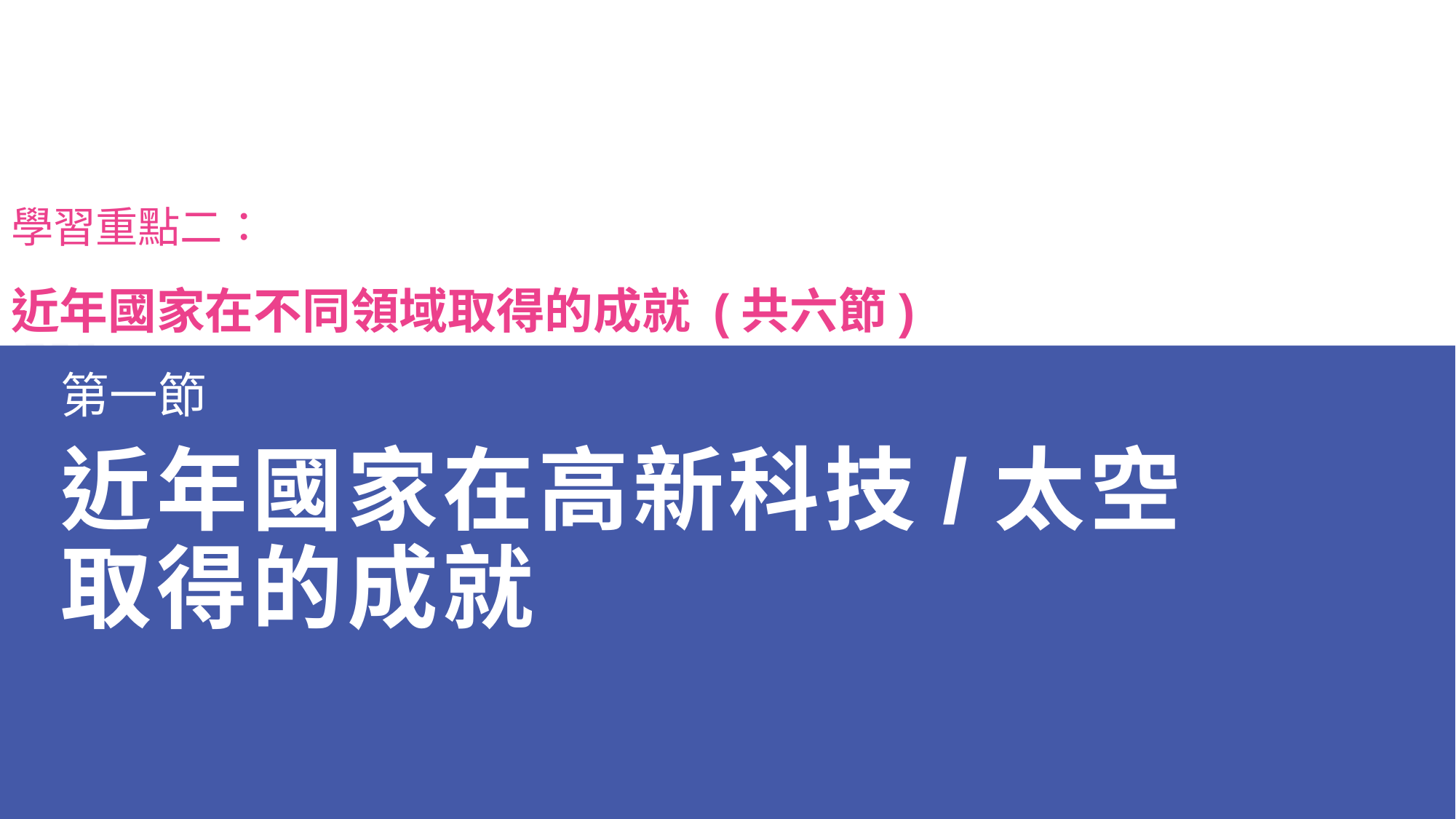

學習重點二：
近年國家在不同領域取得的成就 (共六節)
第一節
近年國家在高新科技/太空
取得的成就